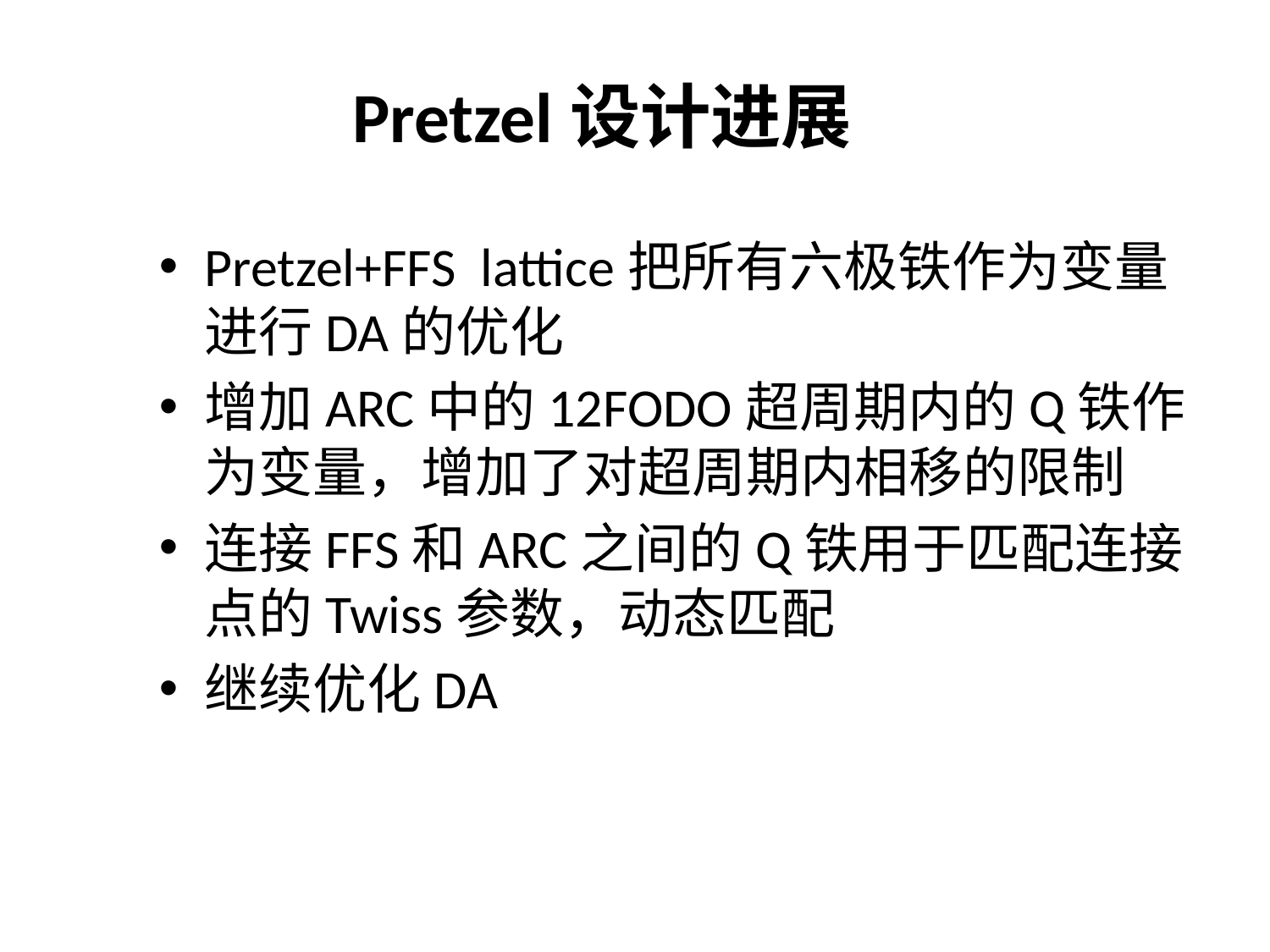

Pretzel设计进展
Pretzel+FFS  lattice把所有六极铁作为变量进行DA的优化
增加ARC中的12FODO超周期内的Q铁作为变量，增加了对超周期内相移的限制
连接FFS和ARC之间的Q铁用于匹配连接点的Twiss参数，动态匹配
继续优化DA